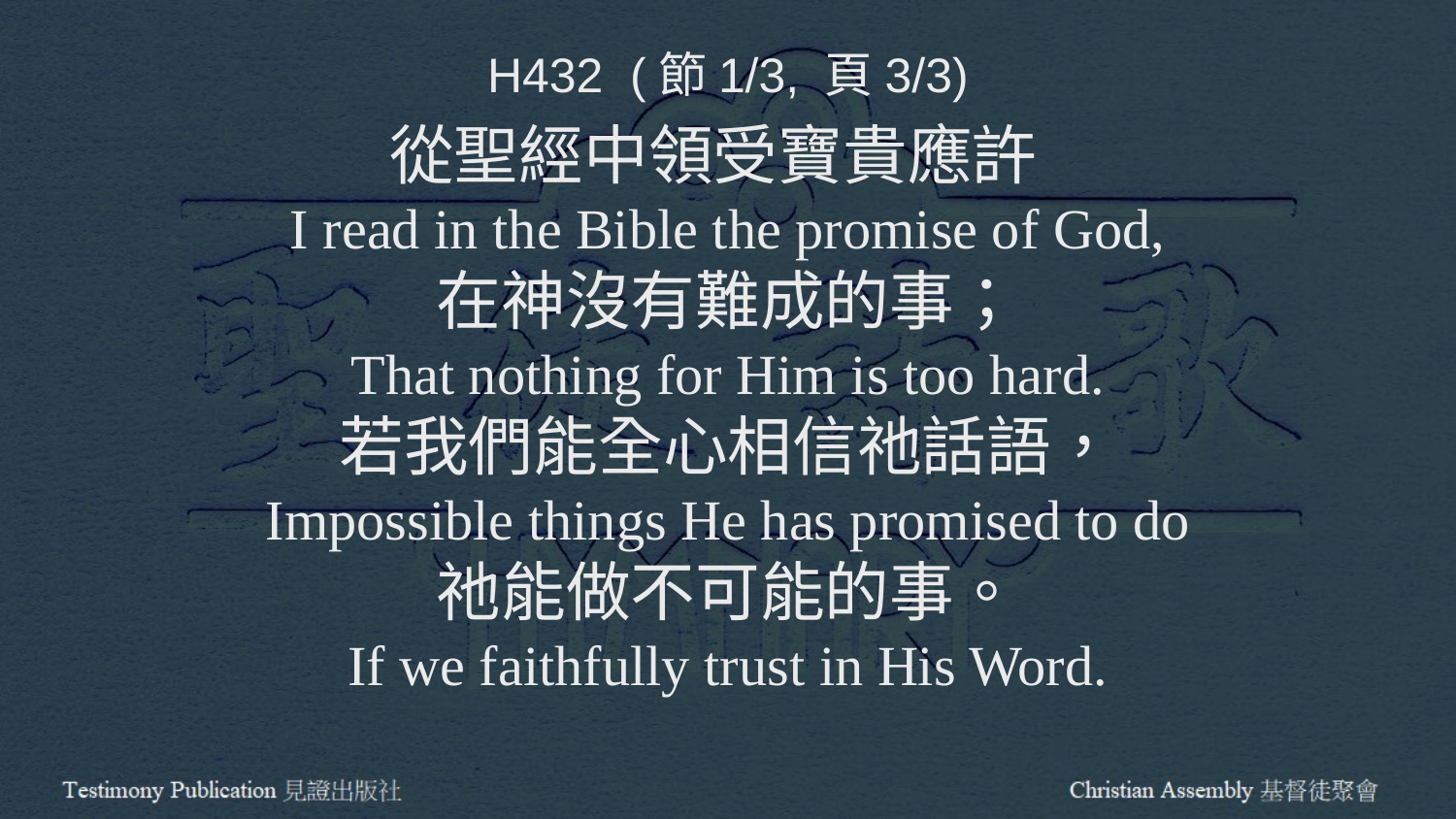

H432  (節1/3, 頁3/3)
從聖經中領受寶貴應許
I read in the Bible the promise of God,
在神沒有難成的事；
That nothing for Him is too hard.
若我們能全心相信祂話語，
Impossible things He has promised to do
祂能做不可能的事。
If we faithfully trust in His Word.